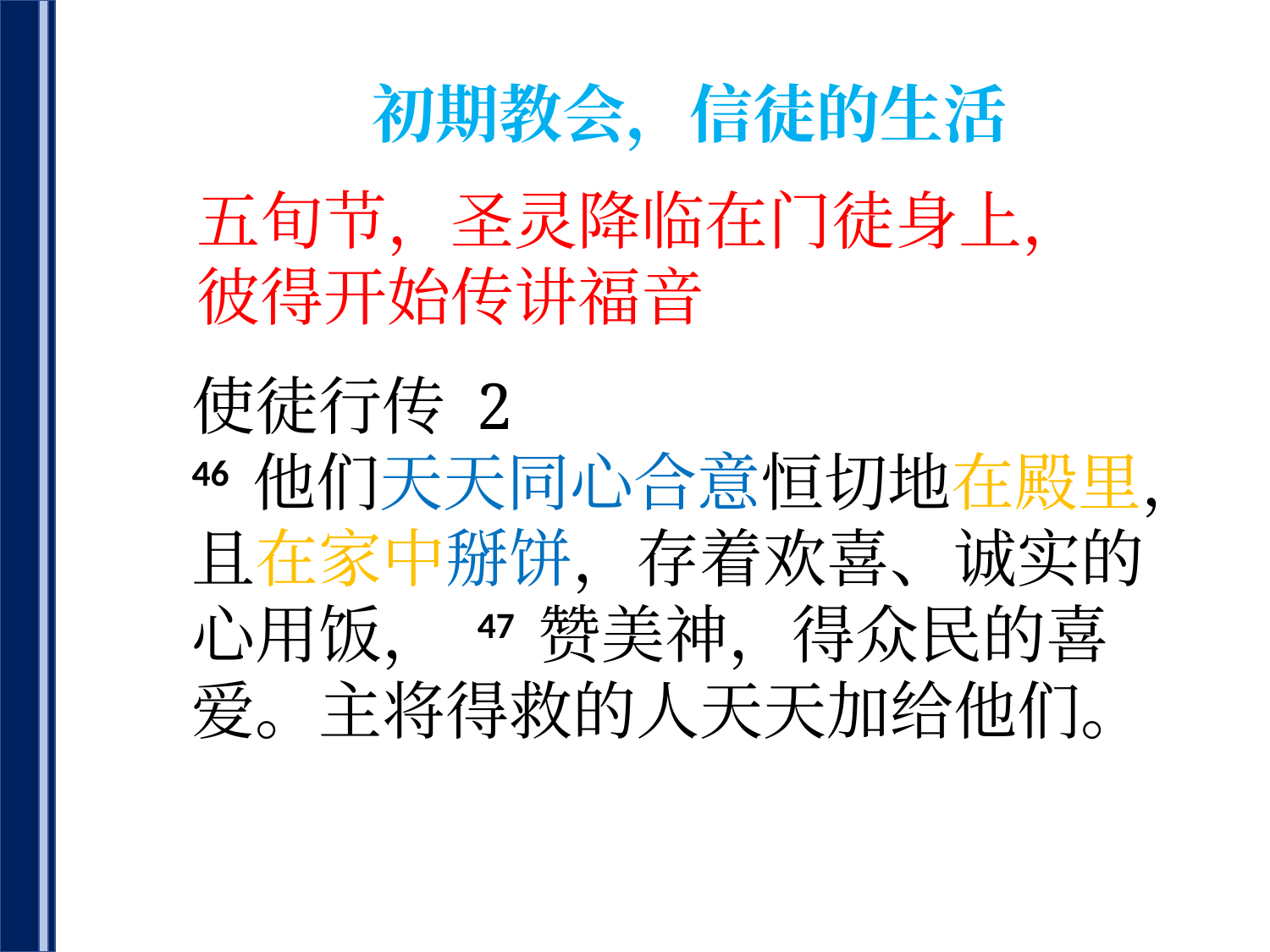

初期教会，信徒的生活
五旬节，圣灵降临在门徒身上，
彼得开始传讲福音
使徒行传 2
46 他们天天同心合意恒切地在殿里，且在家中掰饼，存着欢喜、诚实的心用饭， 47 赞美神，得众民的喜爱。主将得救的人天天加给他们。